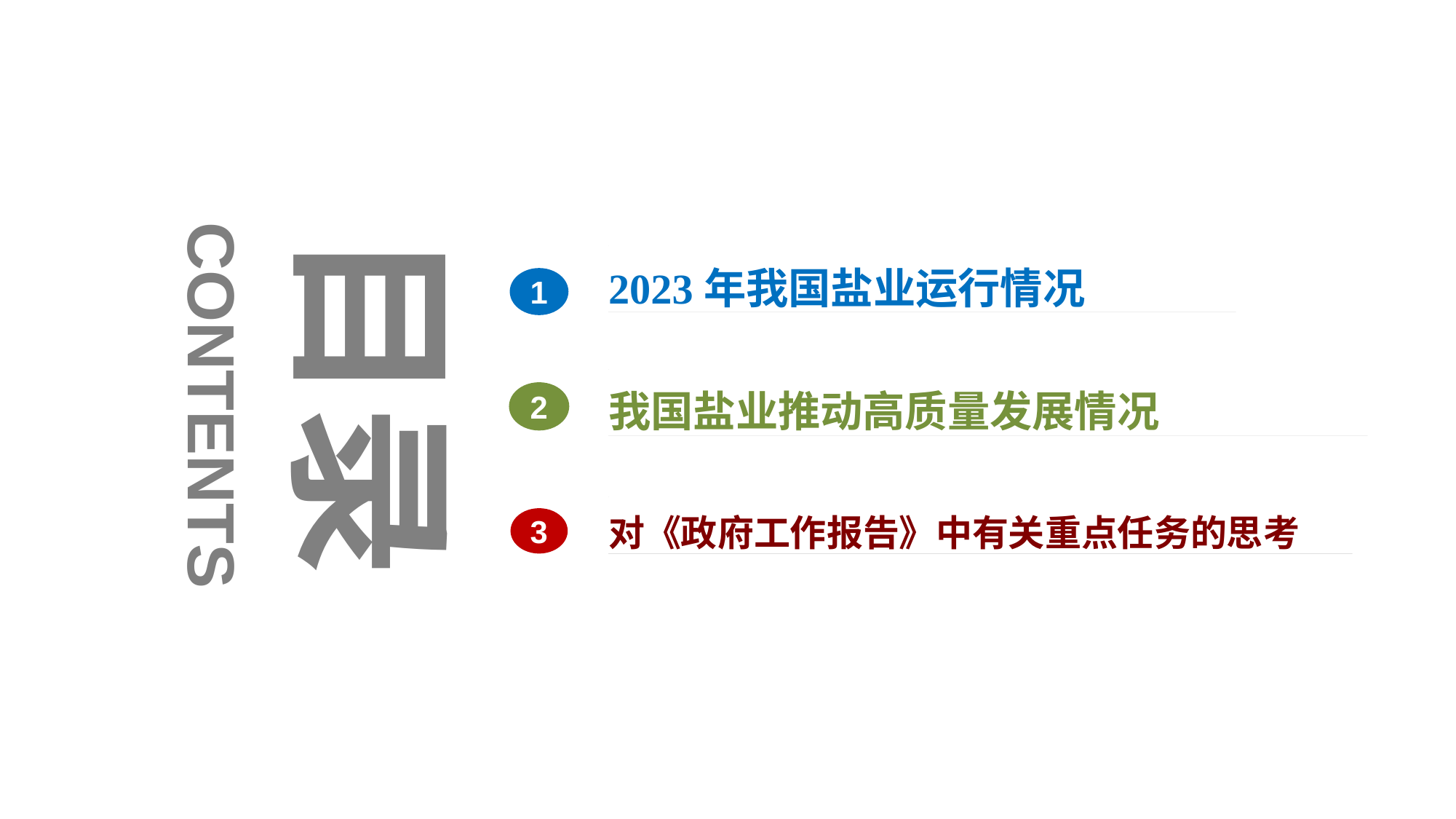

目录
2023年我国盐业运行情况
1
CONTENTS
我国盐业推动高质量发展情况
2
对《政府工作报告》中有关重点任务的思考
3